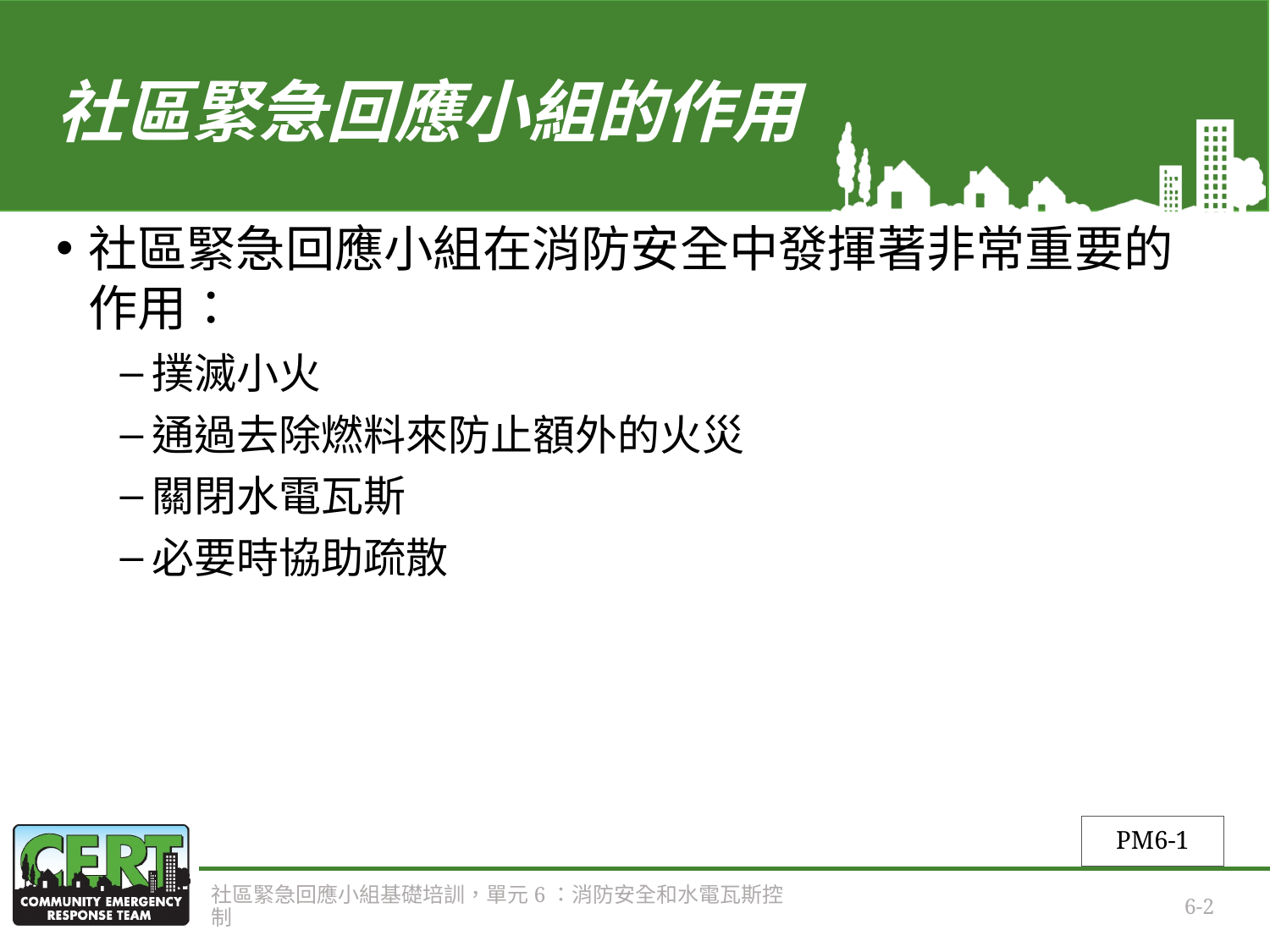

# 社區緊急回應小組的作用
社區緊急回應小組在消防安全中發揮著非常重要的作用：
撲滅小火
通過去除燃料來防止額外的火災
關閉水電瓦斯
必要時協助疏散

PM6-1
社區緊急回應小組基礎培訓，單元6：消防安全和水電瓦斯控制
6-2